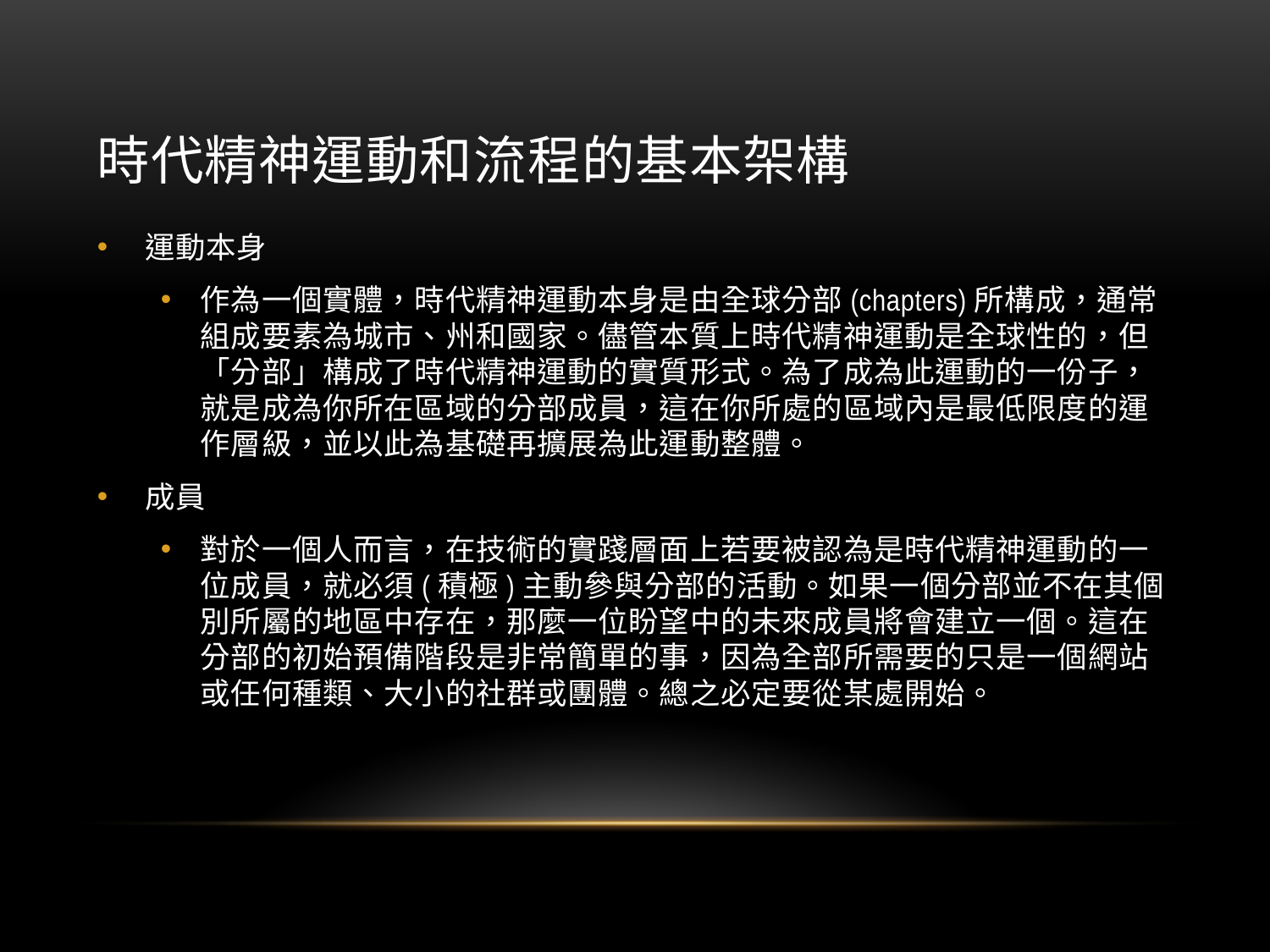

# 時代精神運動和流程的基本架構
運動本身
作為一個實體，時代精神運動本身是由全球分部(chapters)所構成，通常組成要素為城市、州和國家。儘管本質上時代精神運動是全球性的，但「分部」構成了時代精神運動的實質形式。為了成為此運動的一份子，就是成為你所在區域的分部成員，這在你所處的區域內是最低限度的運作層級，並以此為基礎再擴展為此運動整體。
成員
對於一個人而言，在技術的實踐層面上若要被認為是時代精神運動的一位成員，就必須(積極)主動參與分部的活動。如果一個分部並不在其個別所屬的地區中存在，那麼一位盼望中的未來成員將會建立一個。這在分部的初始預備階段是非常簡單的事，因為全部所需要的只是一個網站或任何種類、大小的社群或團體。總之必定要從某處開始。